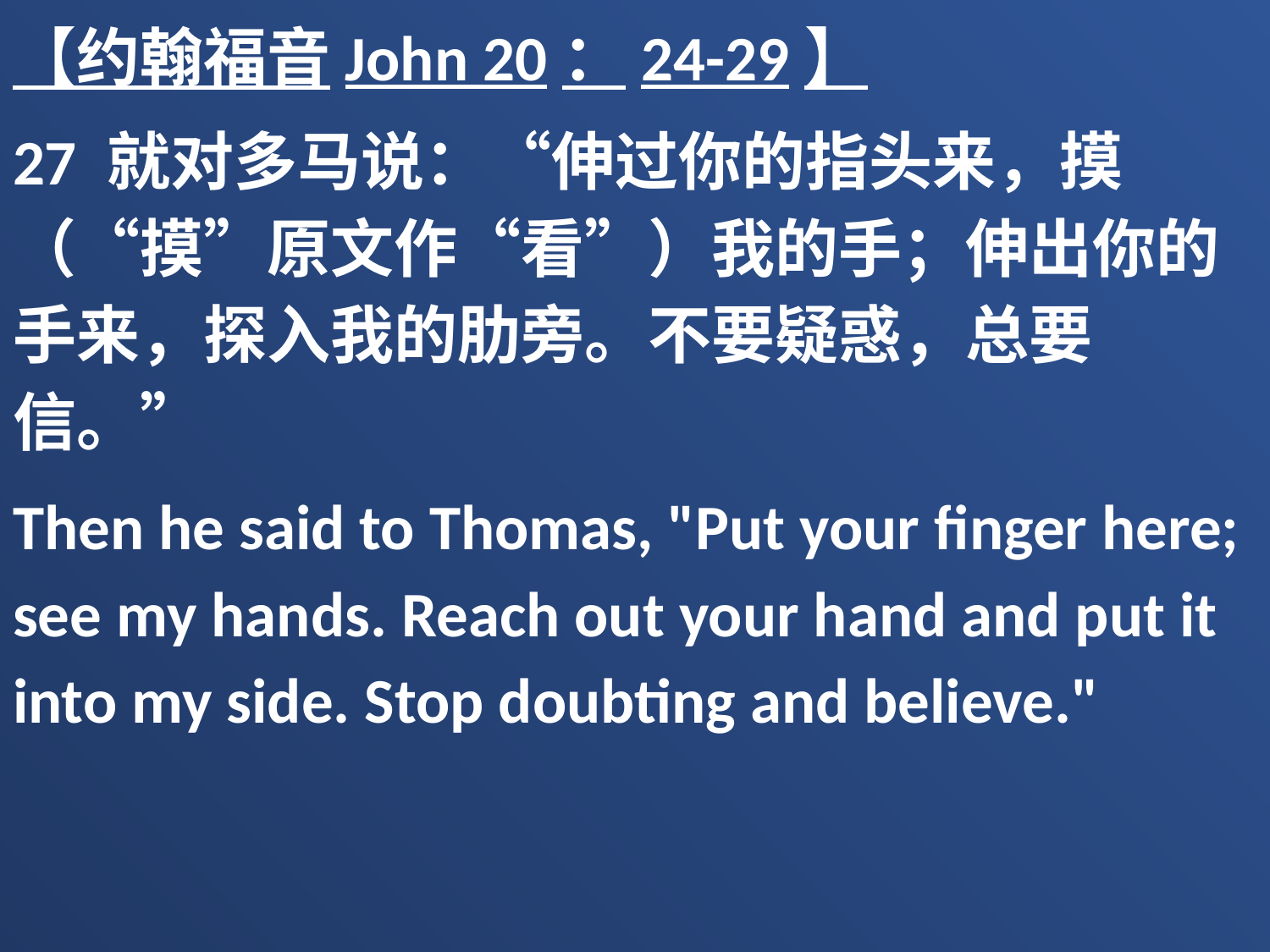

【约翰福音John 20：24-29】
27 就对多马说：“伸过你的指头来，摸（“摸”原文作“看”）我的手；伸出你的手来，探入我的肋旁。不要疑惑，总要信。”
Then he said to Thomas, "Put your finger here; see my hands. Reach out your hand and put it into my side. Stop doubting and believe."